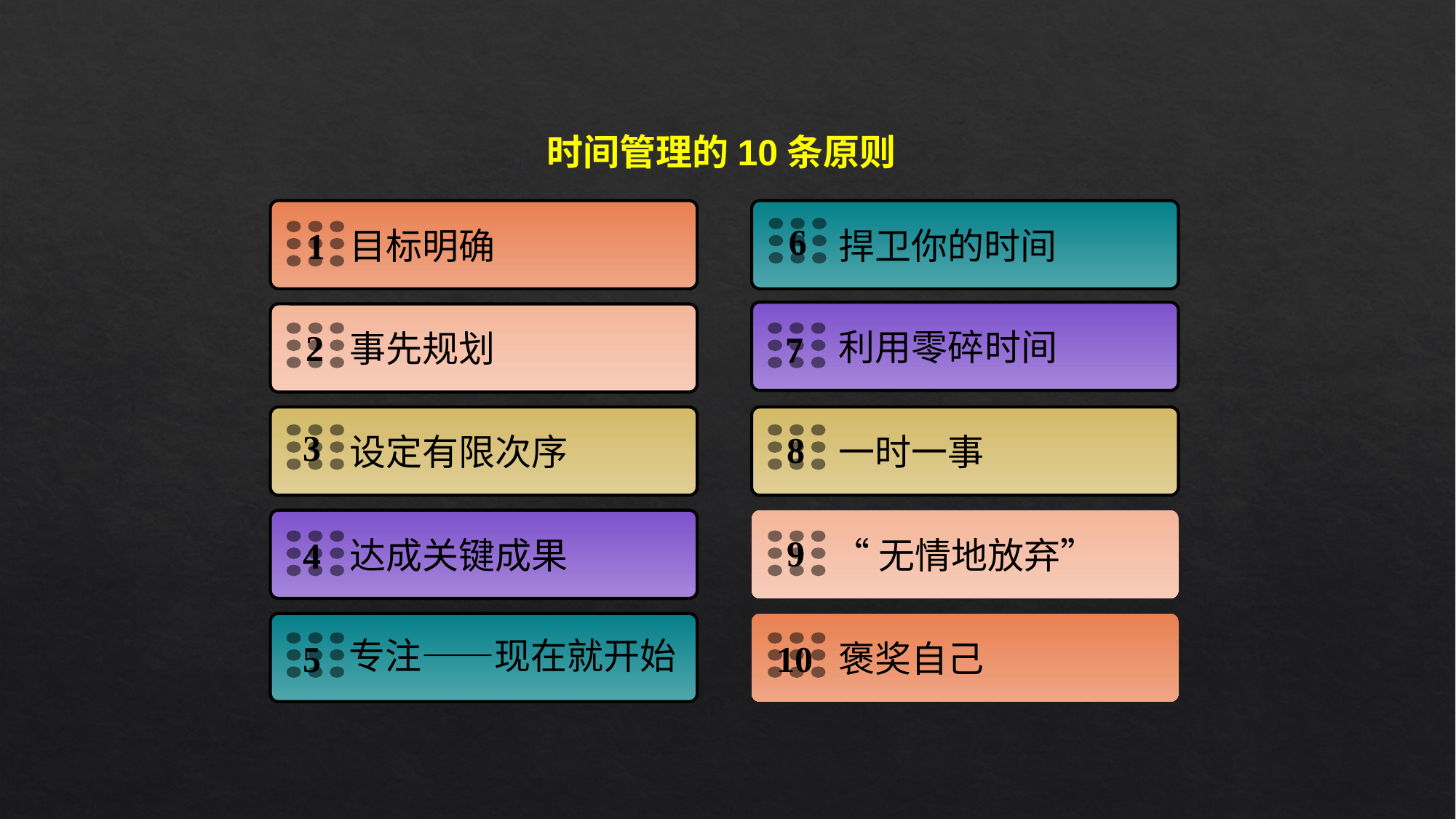

时间管理的10条原则
       目标明确
1

       事先规划
2

       设定有限次序
3

       达成关键成果
4

      专注——现在就开始
5

        捍卫你的时间
 6

        利用零碎时间
7

        一时一事
8

“无情地放弃”
9

        褒奖自己
10